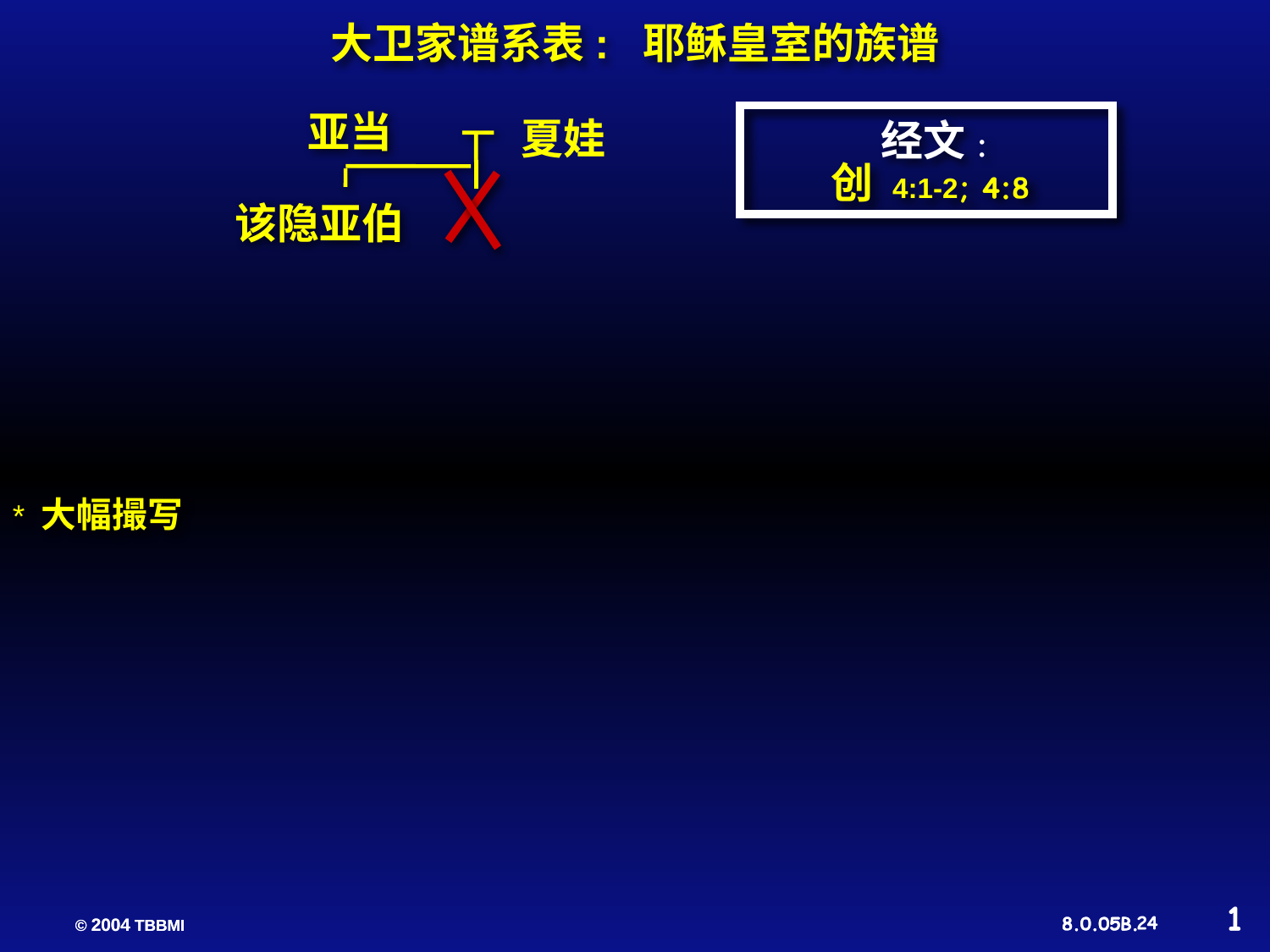

大卫家谱系表:  耶稣皇室的族谱

亚当

夏娃
经文:

创 4:1-2; 4:8

该隐亚伯
* 大幅撮写
1

24